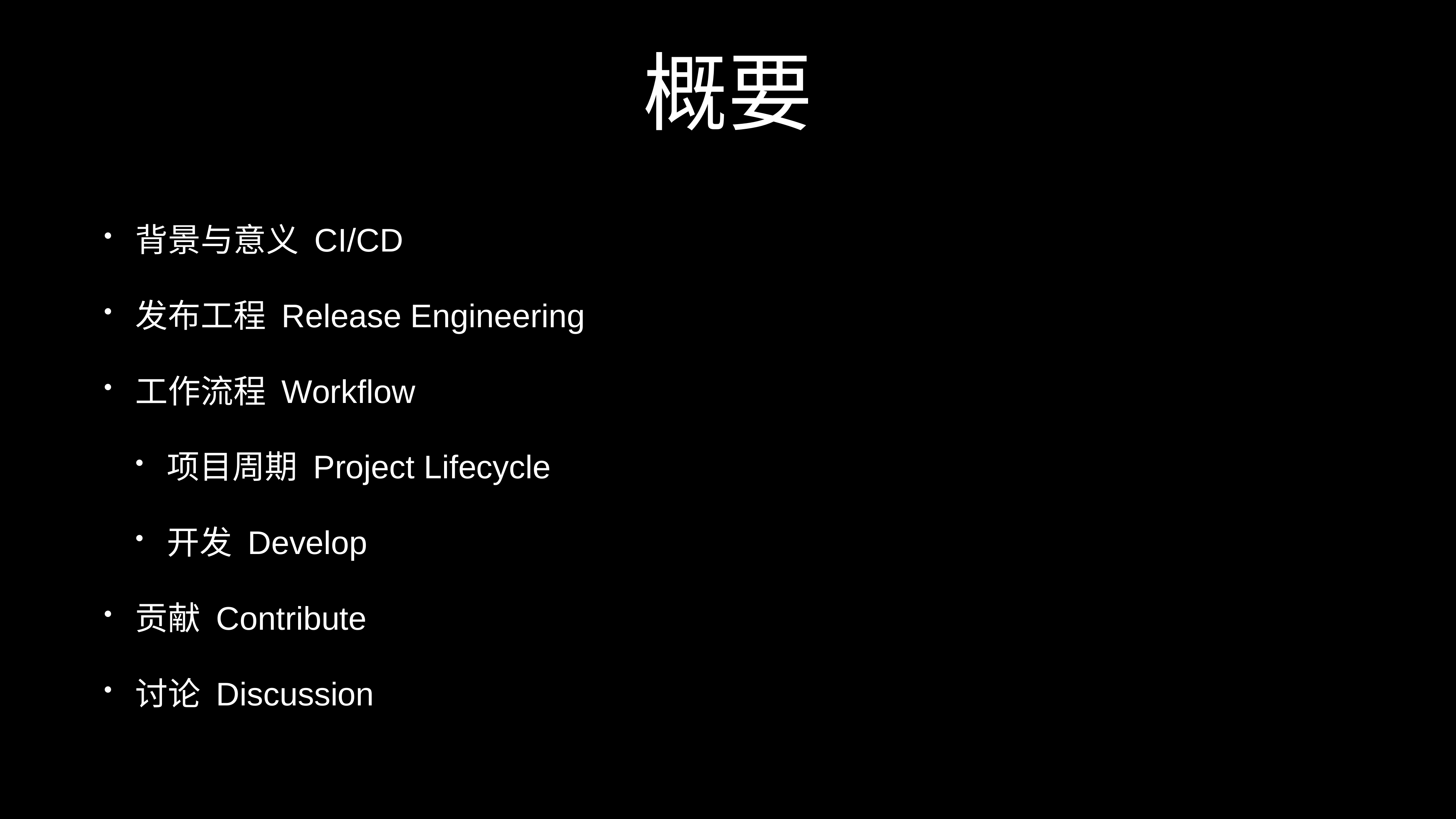

# 概要
背景与意义 CI/CD
发布工程 Release Engineering
工作流程 Workflow
项目周期 Project Lifecycle
开发 Develop
贡献 Contribute
讨论 Discussion